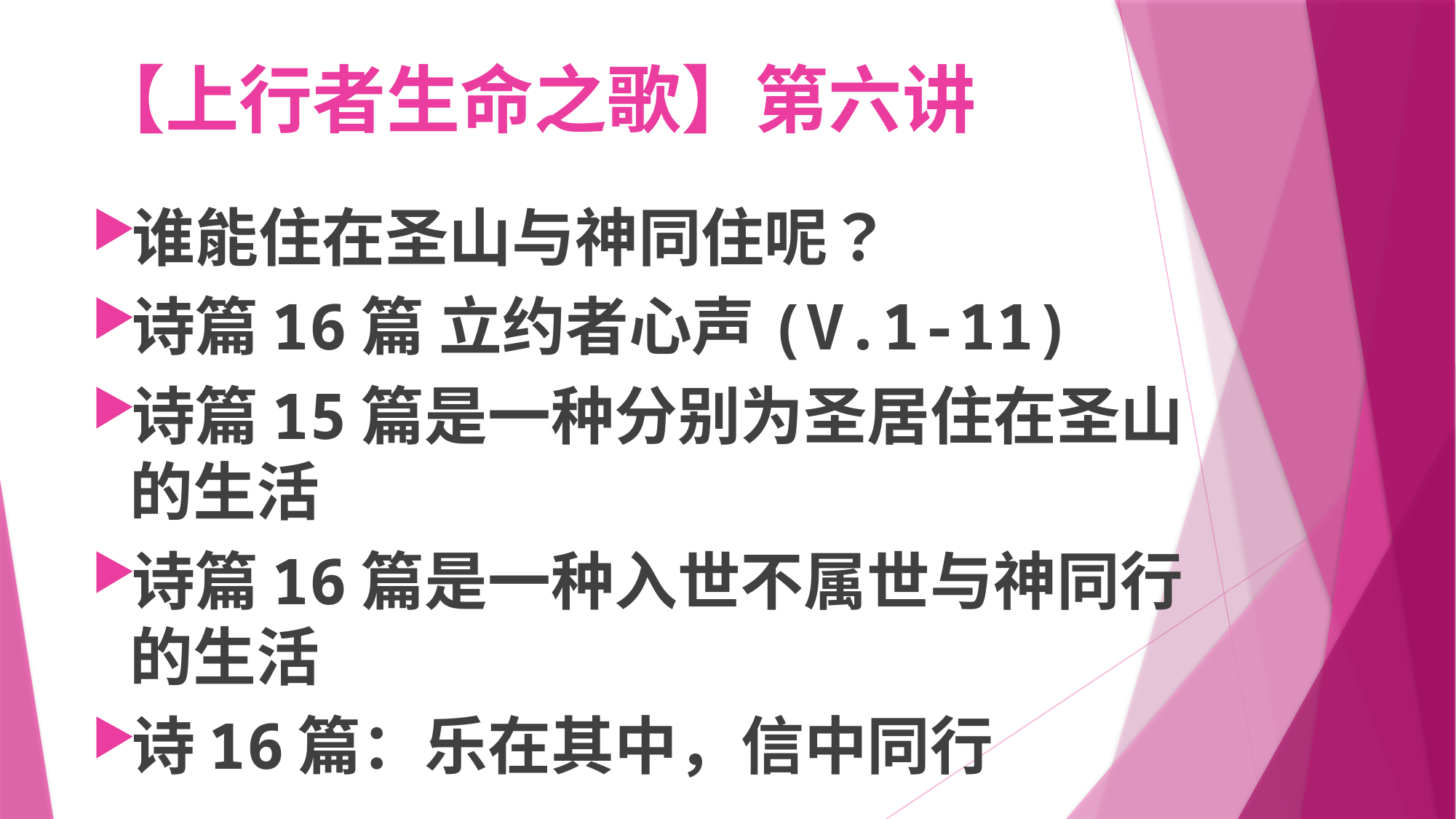

# 【上行者生命之歌】第六讲
谁能住在圣山与神同住呢？
诗篇16篇 立约者心声(V.1-11)
诗篇15篇是一种分别为圣居住在圣山的生活
诗篇16篇是一种入世不属世与神同行的生活
诗16篇：乐在其中，信中同行